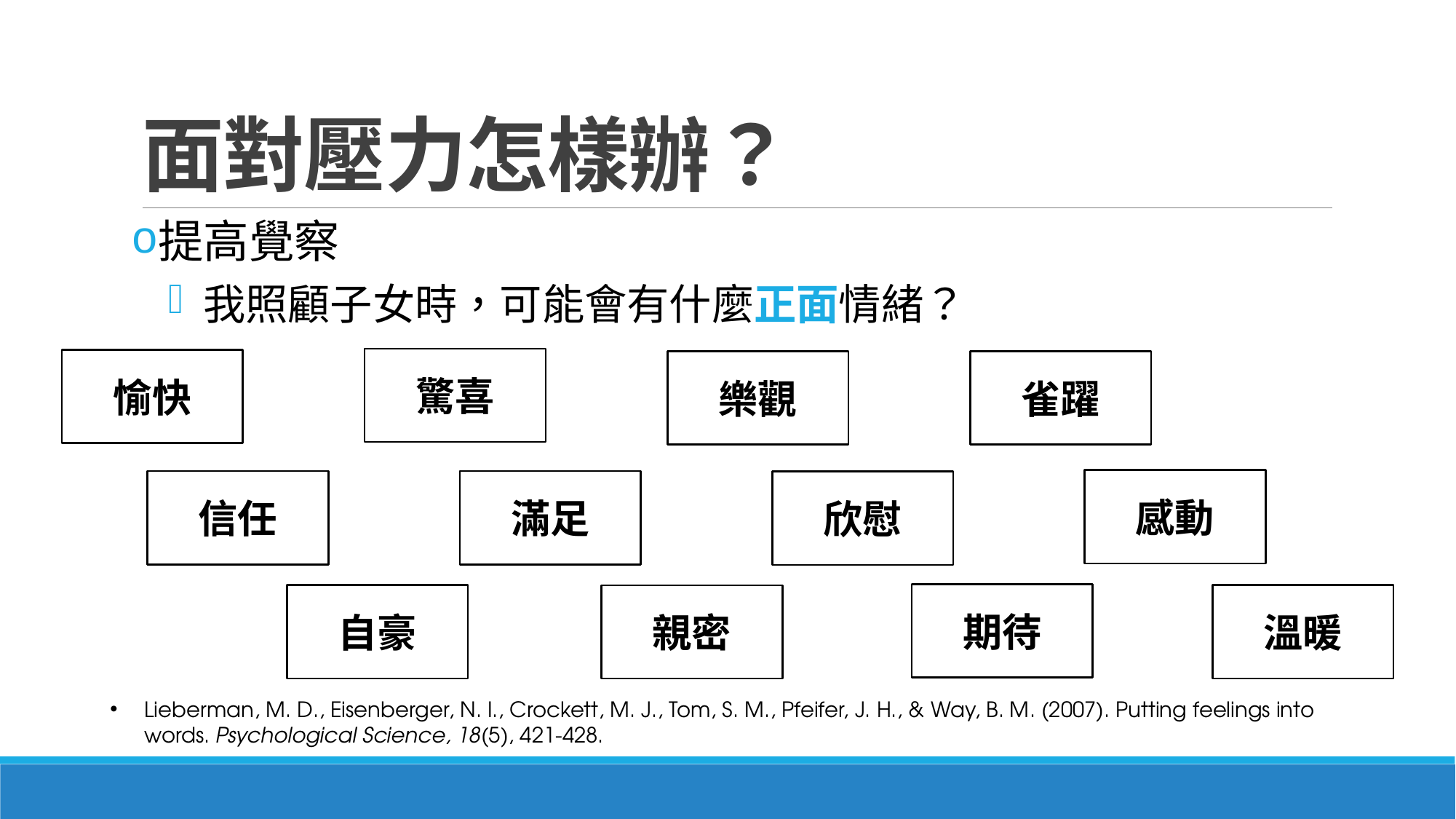

# 面對壓力怎樣辦？
提高覺察
 我照顧子女時，可能會有什麼正面情緒？
驚喜
愉快
樂觀
雀躍
感動
信任
滿足
欣慰
期待
溫暖
自豪
親密
Lieberman, M. D., Eisenberger, N. I., Crockett, M. J., Tom, S. M., Pfeifer, J. H., & Way, B. M. (2007). Putting feelings into words. Psychological Science, 18(5), 421-428.